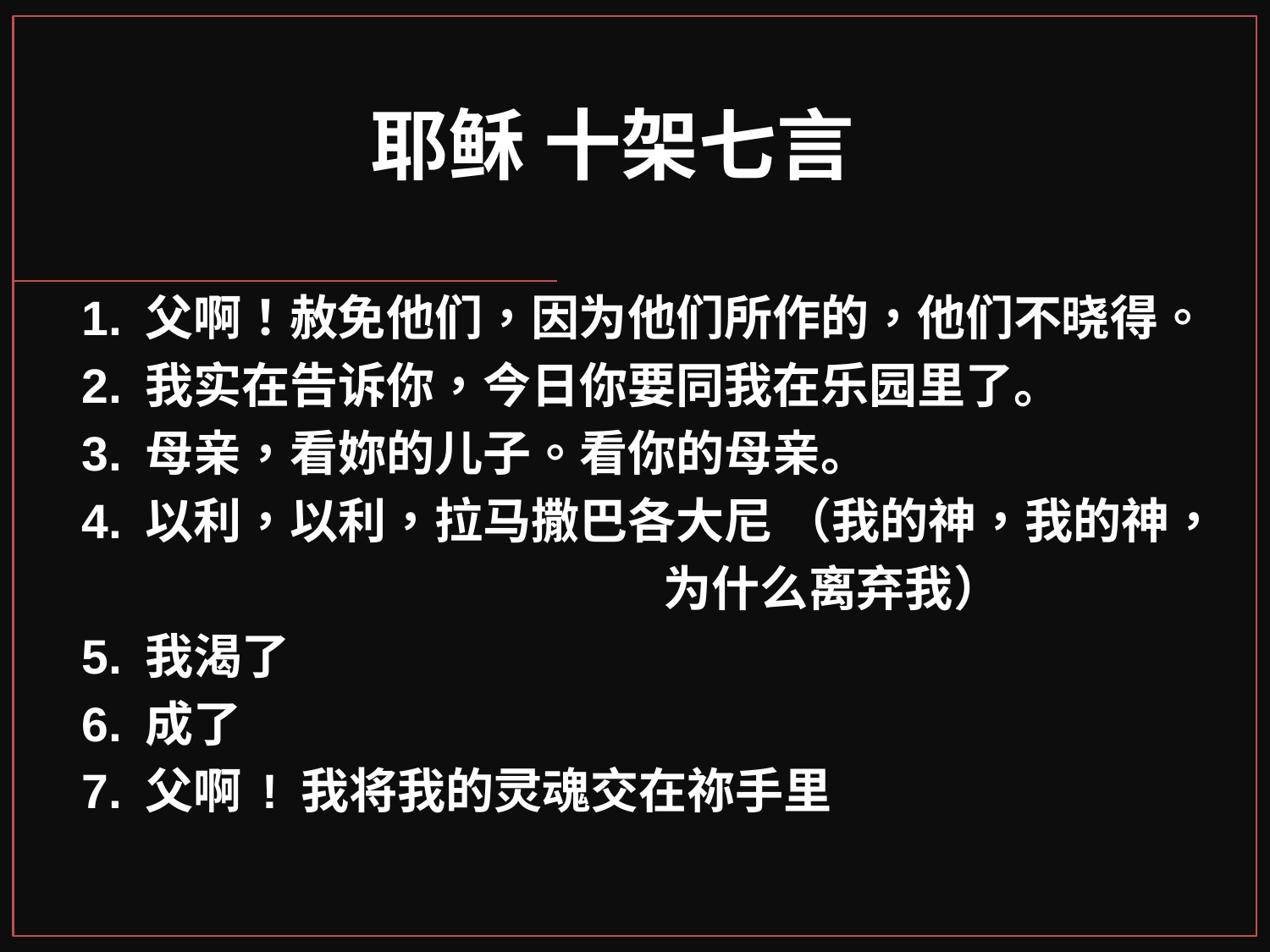

# 耶稣 十架七言

1. 父啊！赦免他们，因为他们所作的，他们不晓得。
2. 我实在告诉你，今日你要同我在乐园里了。
3. 母亲，看妳的儿子。看你的母亲。
4. 以利，以利，拉马撒巴各大尼 （我的神，我的神，
                                                    为什么离弃我）
5. 我渴了
6. 成了
7. 父啊 ! 我将我的灵魂交在祢手里